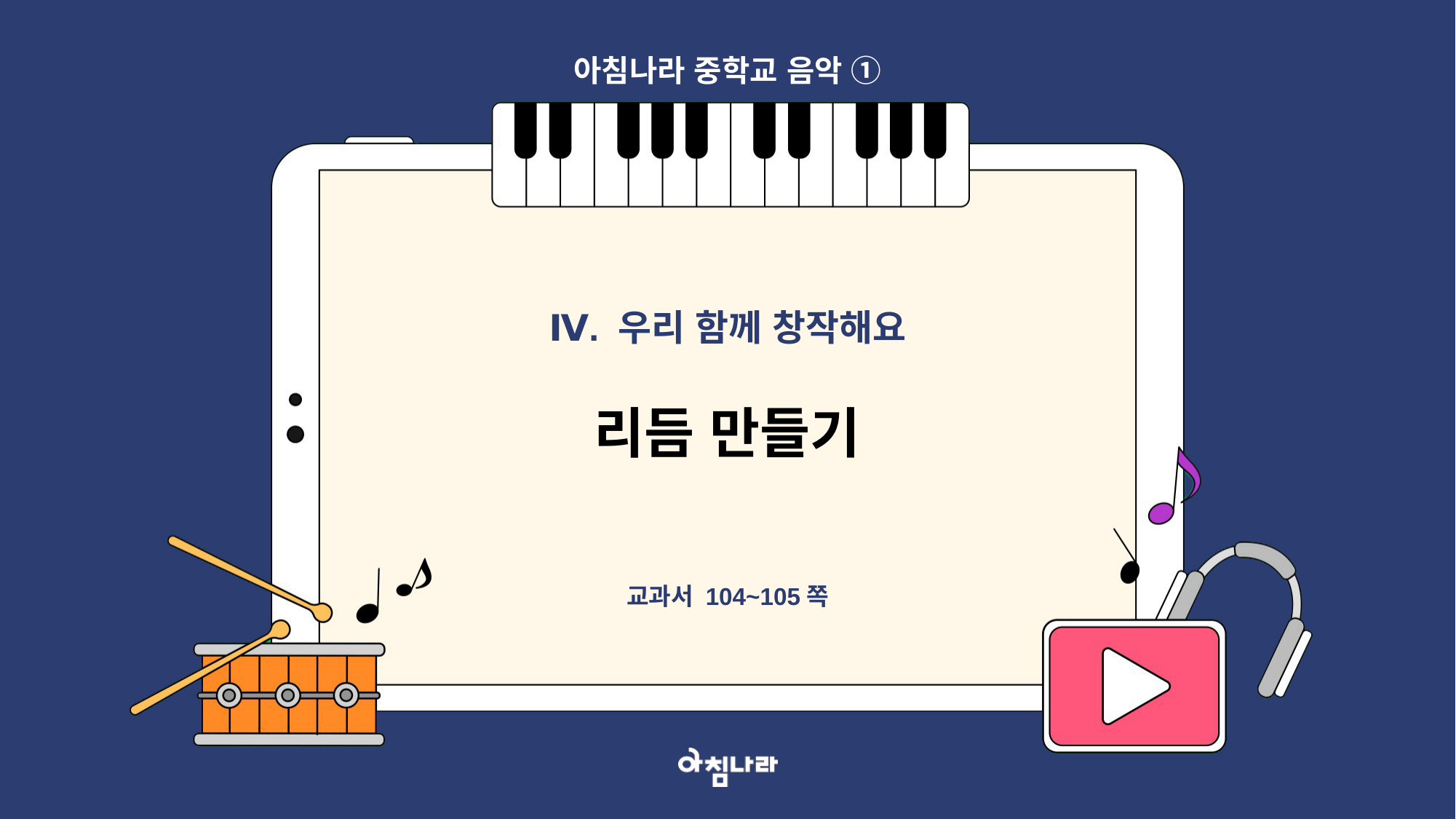

아침나라 중학교 음악 ①

Ⅳ. 우리 함께 창작해요
리듬 만들기
교과서 104~105쪽